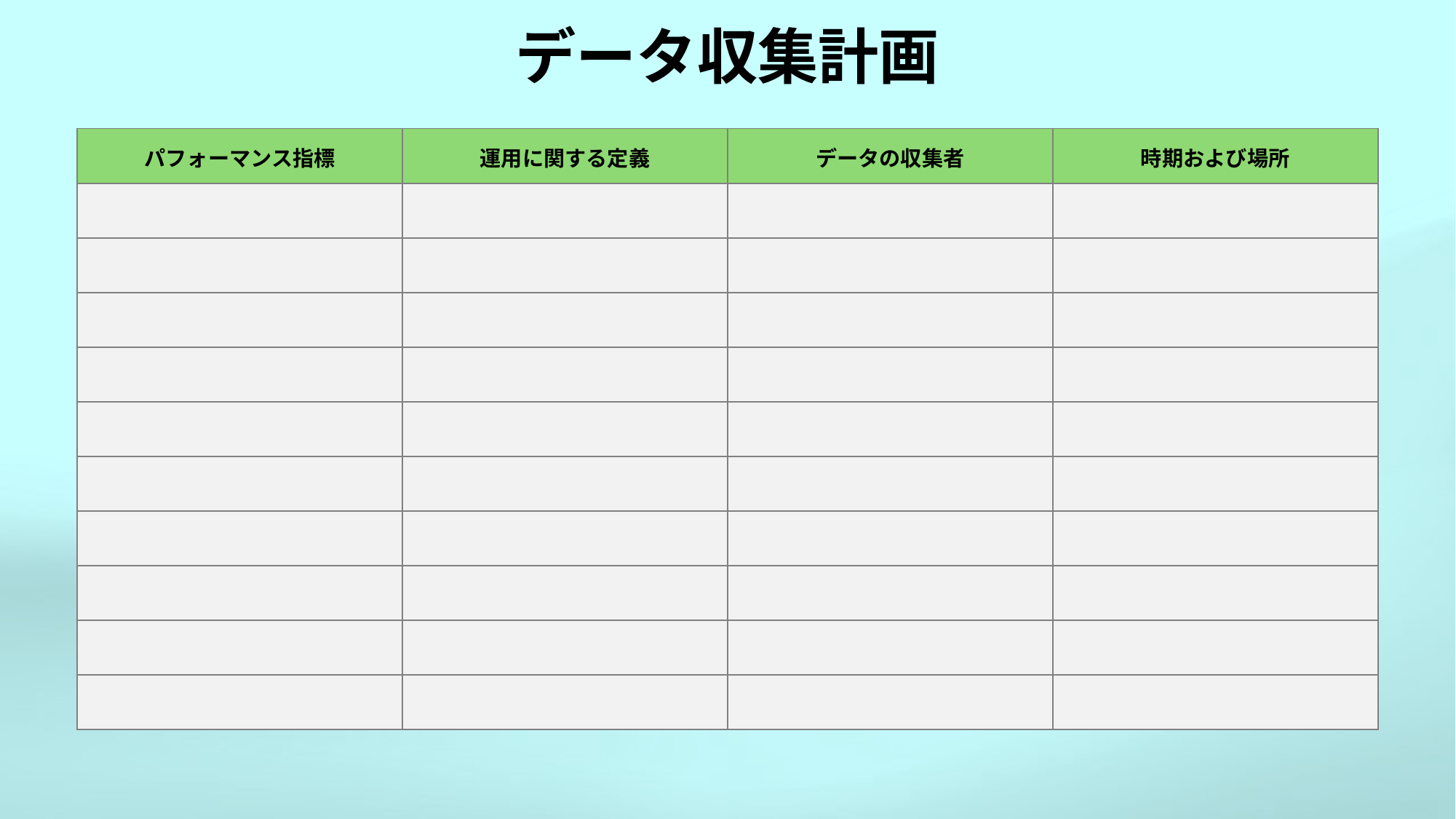

# データ収集計画
| パフォーマンス指標 | 運用に関する定義 | データの収集者 | 時期および場所 |
| --- | --- | --- | --- |
|  |  |  |  |
|  |  |  |  |
|  |  |  |  |
|  |  |  |  |
|  |  |  |  |
|  |  |  |  |
|  |  |  |  |
|  |  |  |  |
|  |  |  |  |
|  |  |  |  |